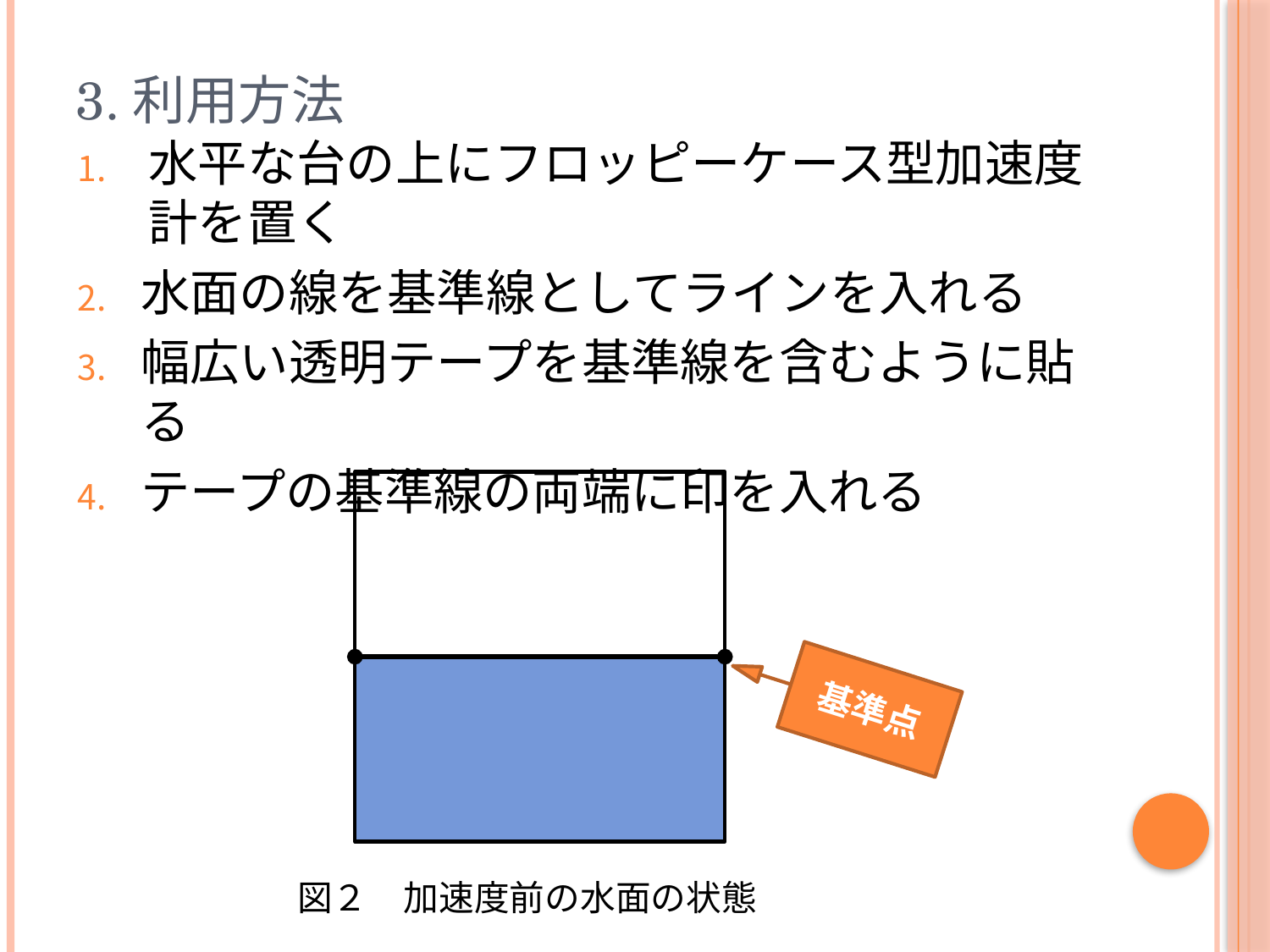

# 3.利用方法
水平な台の上にフロッピーケース型加速度計を置く
水面の線を基準線としてラインを入れる
幅広い透明テープを基準線を含むように貼る
テープの基準線の両端に印を入れる

基準点
図２　加速度前の水面の状態